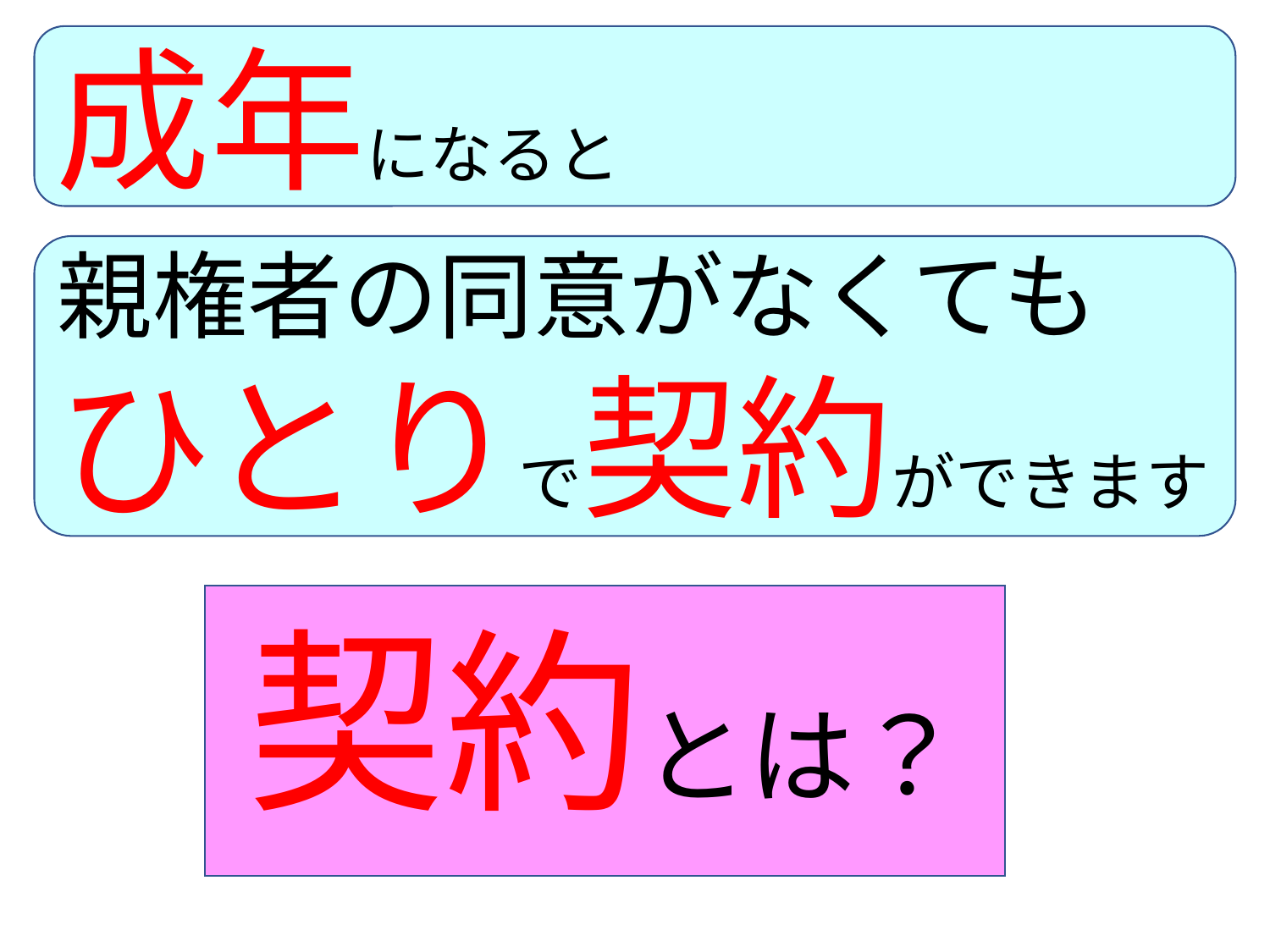

成年になると
親権者の同意がなくてもひとりで契約ができます
# 契約とは？